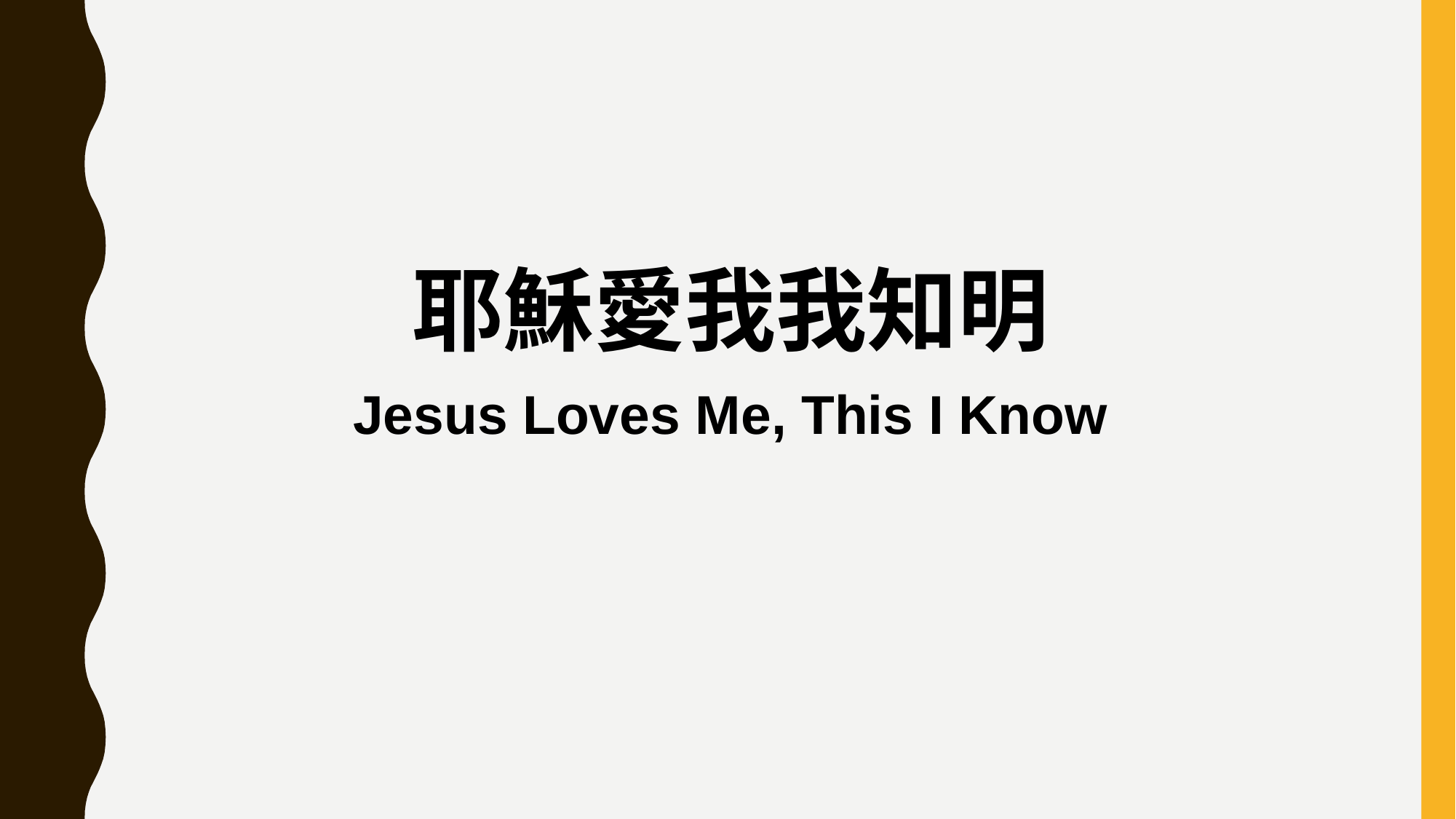

耶穌愛我我知明
Jesus Loves Me, This I Know